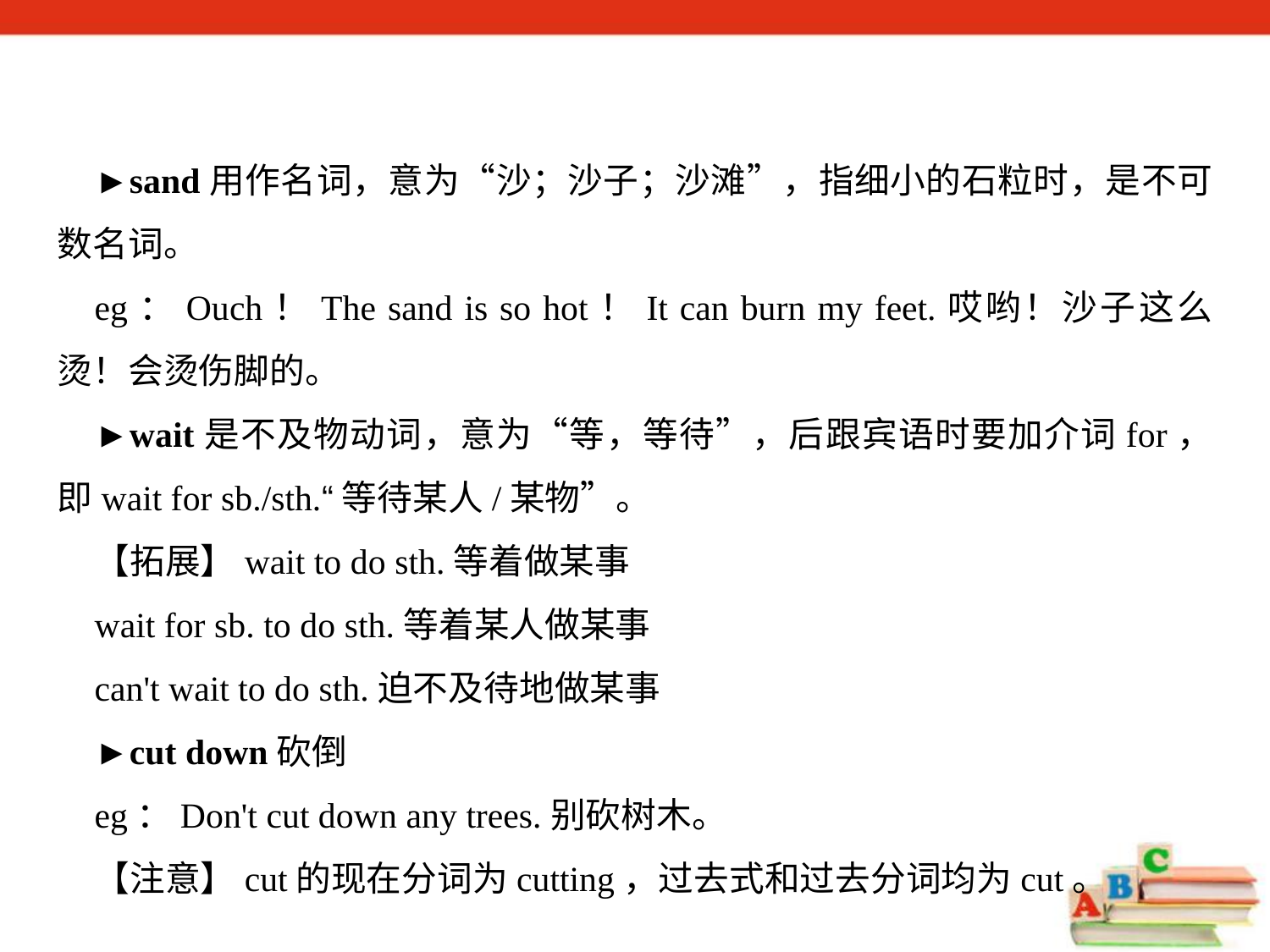

►sand用作名词，意为“沙；沙子；沙滩”，指细小的石粒时，是不可数名词。
eg：Ouch！The sand is so hot！It can burn my feet.哎哟！沙子这么烫！会烫伤脚的。
►wait是不及物动词，意为“等，等待”，后跟宾语时要加介词for，即wait for sb./sth.“等待某人/某物”。
【拓展】wait to do sth.等着做某事
wait for sb. to do sth.等着某人做某事
can't wait to do sth.迫不及待地做某事
►cut down砍倒
eg：Don't cut down any trees.别砍树木。
【注意】cut的现在分词为cutting，过去式和过去分词均为cut。